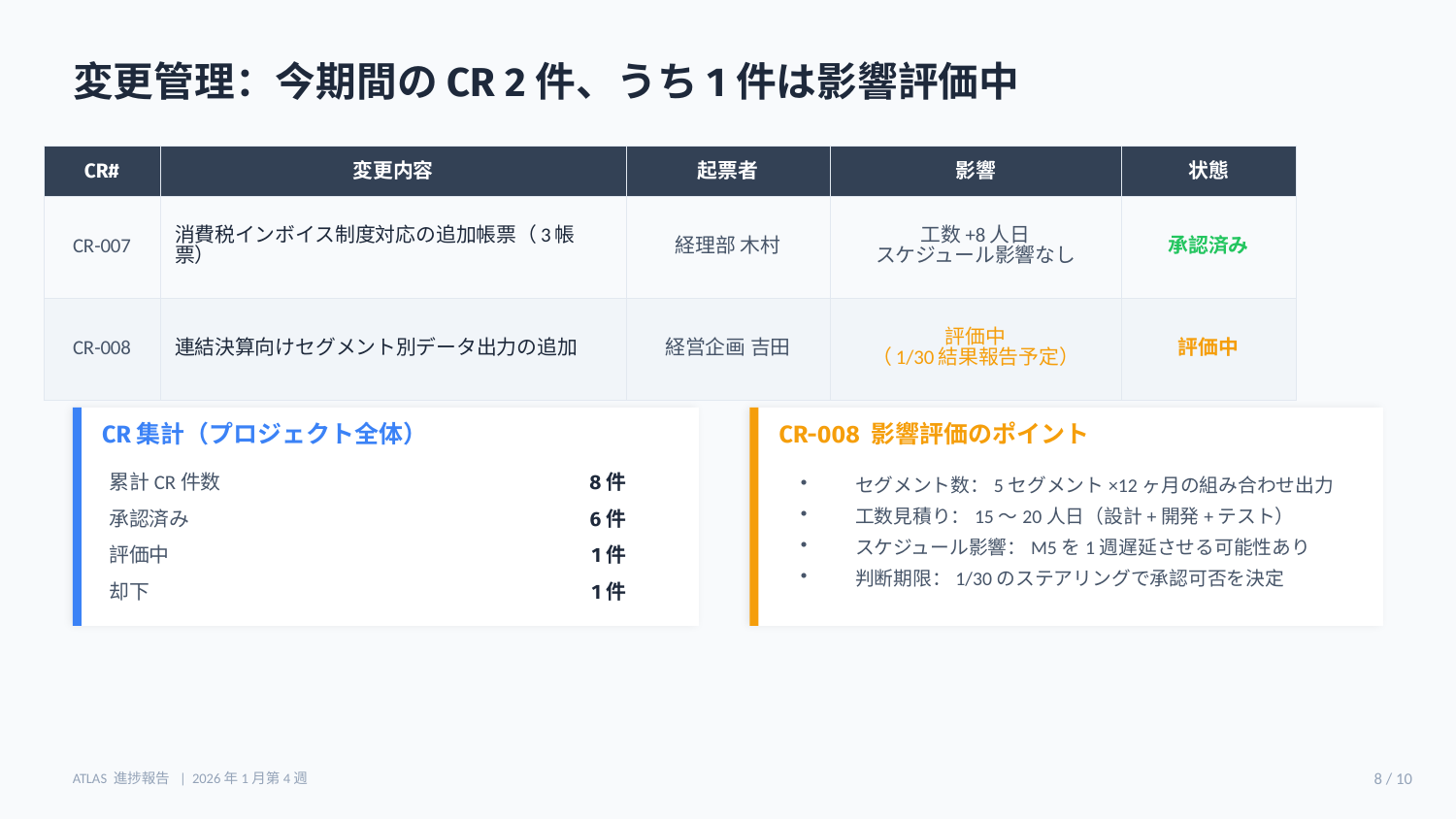

変更管理：今期間のCR 2件、うち1件は影響評価中
| CR# | 変更内容 | 起票者 | 影響 | 状態 |
| --- | --- | --- | --- | --- |
| CR-007 | 消費税インボイス制度対応の追加帳票（3帳票） | 経理部 木村 | 工数+8人日 スケジュール影響なし | 承認済み |
| CR-008 | 連結決算向けセグメント別データ出力の追加 | 経営企画 吉田 | 評価中 （1/30結果報告予定） | 評価中 |

CR集計（プロジェクト全体）
CR-008 影響評価のポイント
セグメント数：5セグメント×12ヶ月の組み合わせ出力
工数見積り：15〜20人日（設計+開発+テスト）
スケジュール影響：M5を1週遅延させる可能性あり
判断期限：1/30のステアリングで承認可否を決定
累計CR件数
8件
承認済み
6件
評価中
1件
却下
1件
ATLAS 進捗報告  |  2026年1月第4週
8 / 10